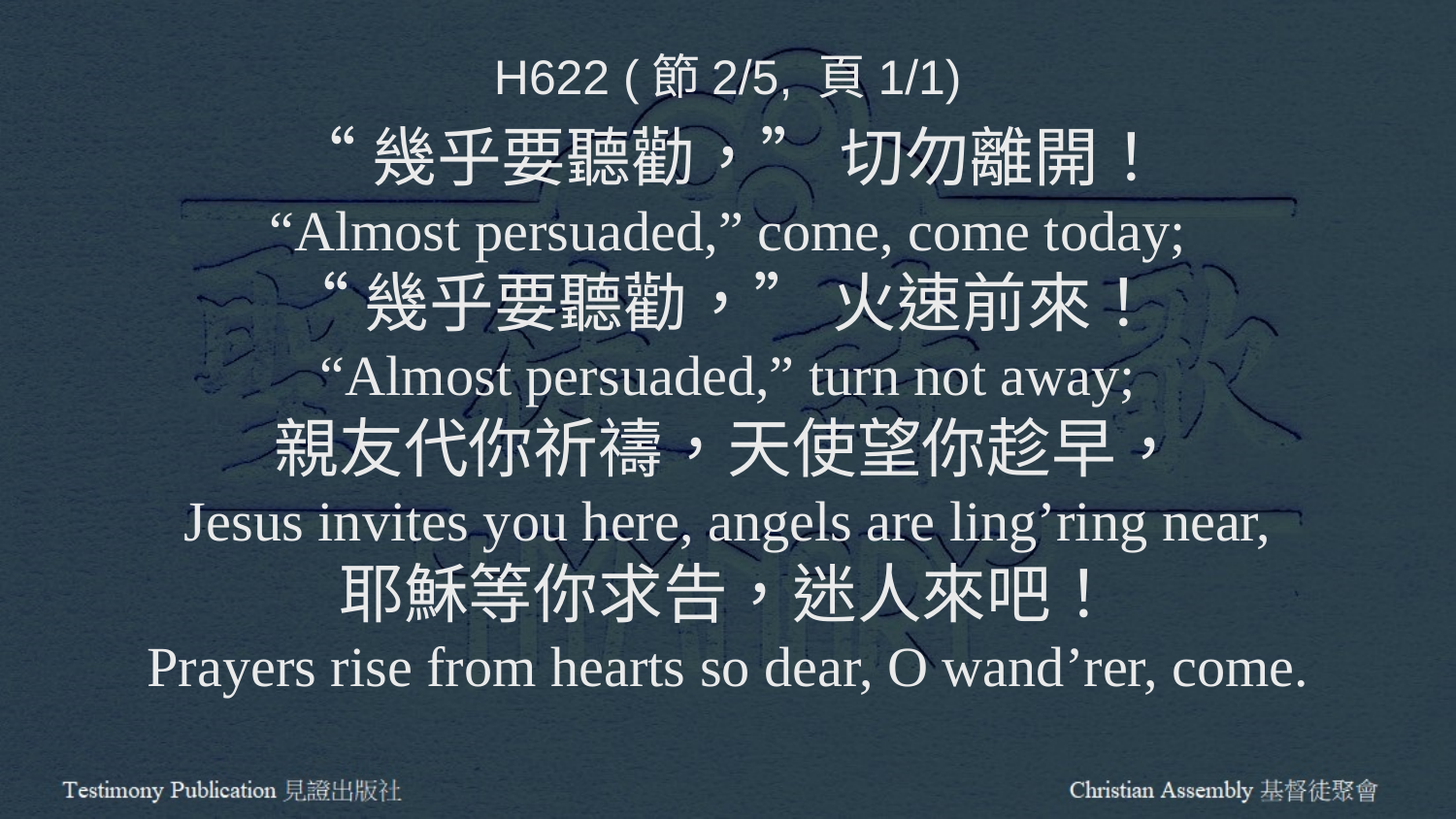

H622 (節2/5, 頁1/1)
“幾乎要聽勸，” 切勿離開！
“Almost persuaded,” come, come today;
“幾乎要聽勸，” 火速前來！
“Almost persuaded,” turn not away;
親友代你祈禱，天使望你趁早，
Jesus invites you here, angels are ling’ring near,
耶穌等你求告，迷人來吧！
Prayers rise from hearts so dear, O wand’rer, come.